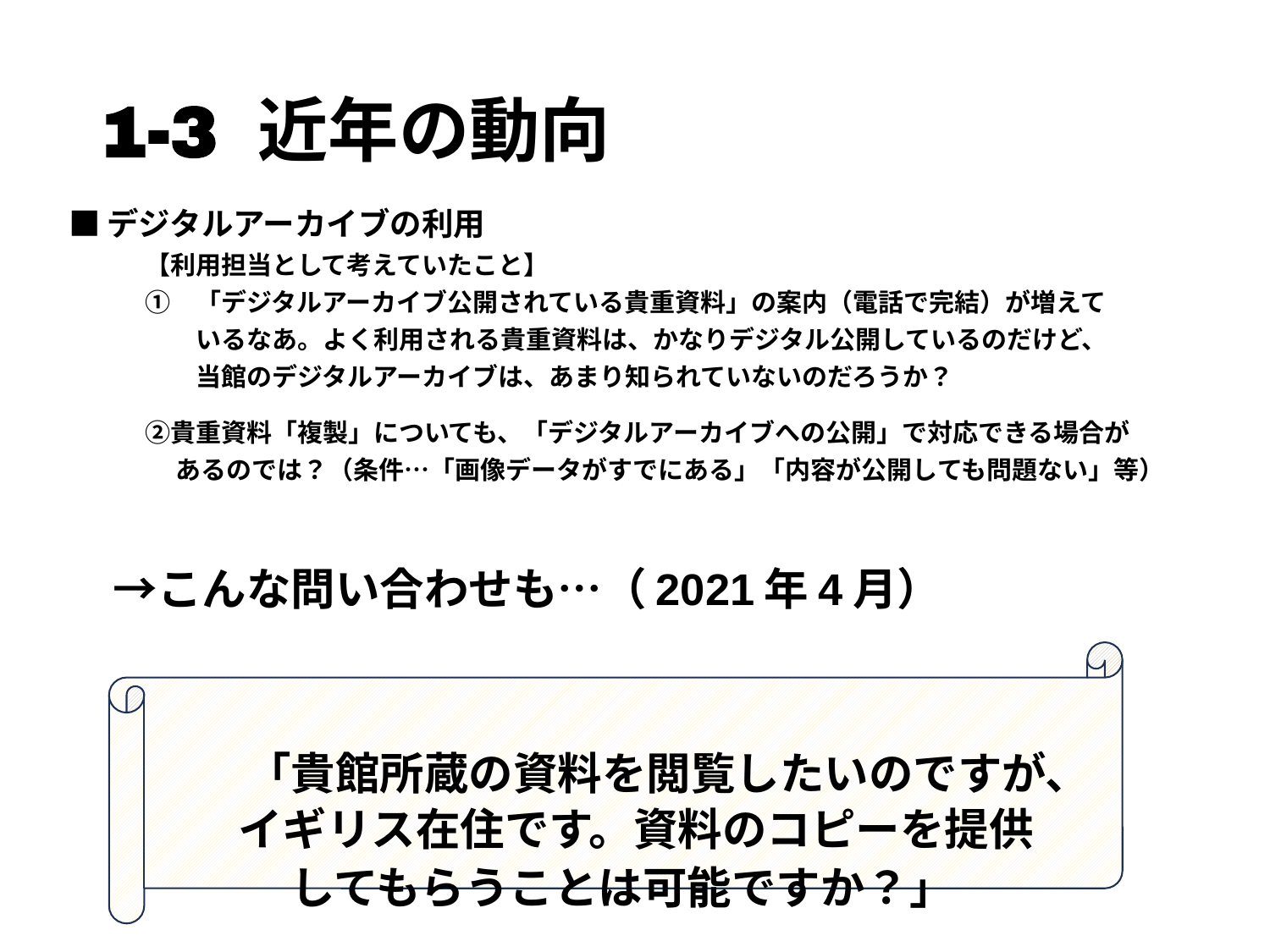

# 1-3 近年の動向
■デジタルアーカイブの利用
　　　【利用担当として考えていたこと】
　　　①　「デジタルアーカイブ公開されている貴重資料」の案内（電話で完結）が増えて
　　　　　いるなあ。よく利用される貴重資料は、かなりデジタル公開しているのだけど、
　　　　　当館のデジタルアーカイブは、あまり知られていないのだろうか？

　　　②貴重資料「複製」についても、「デジタルアーカイブへの公開」で対応できる場合が
　　　　 あるのでは？（条件…「画像データがすでにある」「内容が公開しても問題ない」等）

　→こんな問い合わせも…（2021年4月）

　　　　「貴館所蔵の資料を閲覧したいのですが、
      　　 イギリス在住です。資料のコピーを提供
　　　　　してもらうことは可能ですか？」